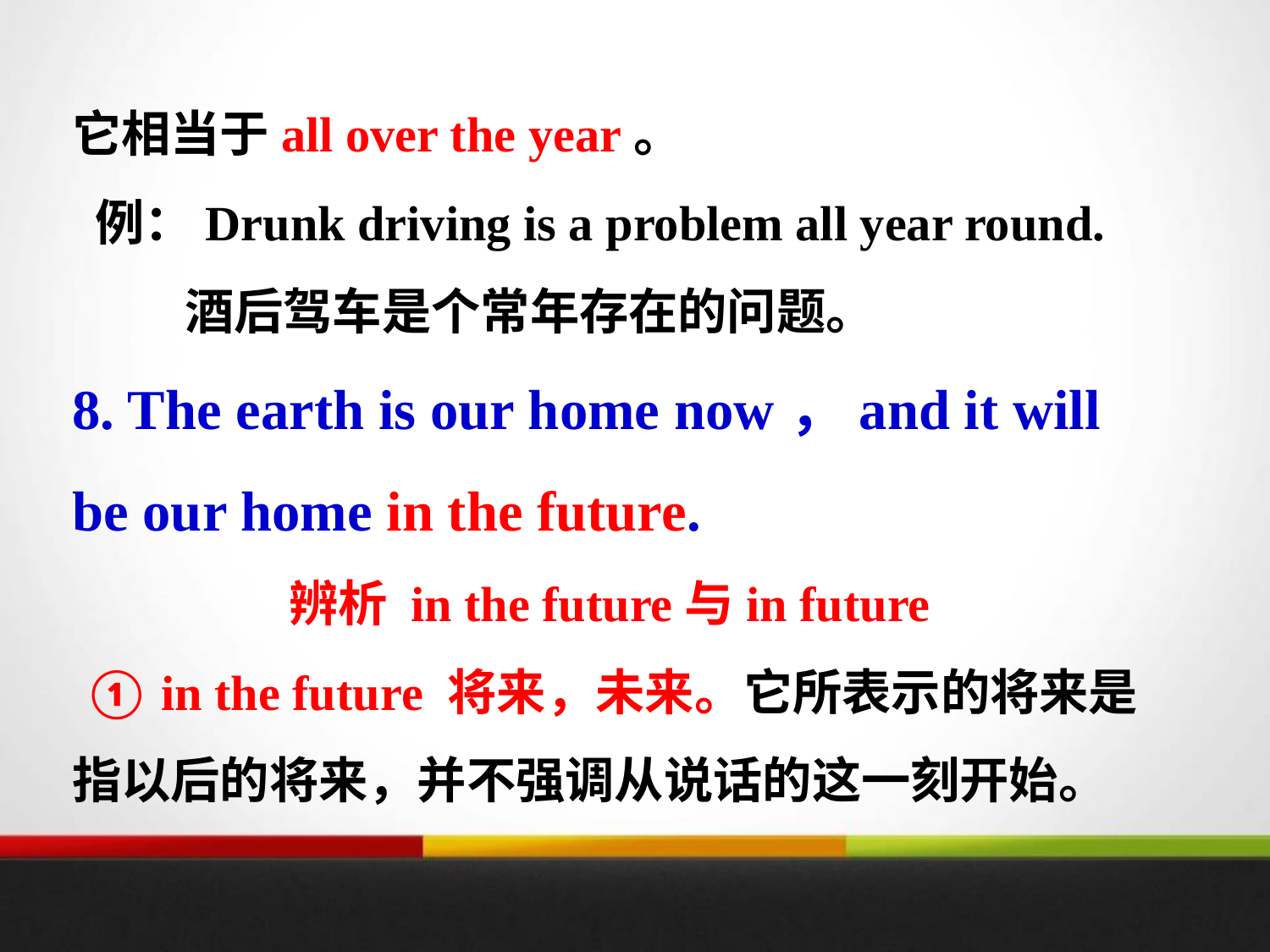

它相当于all over the year。
 例：Drunk driving is a problem all year round.
         酒后驾车是个常年存在的问题。
8. The earth is our home now，and it will be our home in the future.
辨析 in the future与in future
 ① in the future 将来，未来。它所表示的将来是指以后的将来，并不强调从说话的这一刻开始。